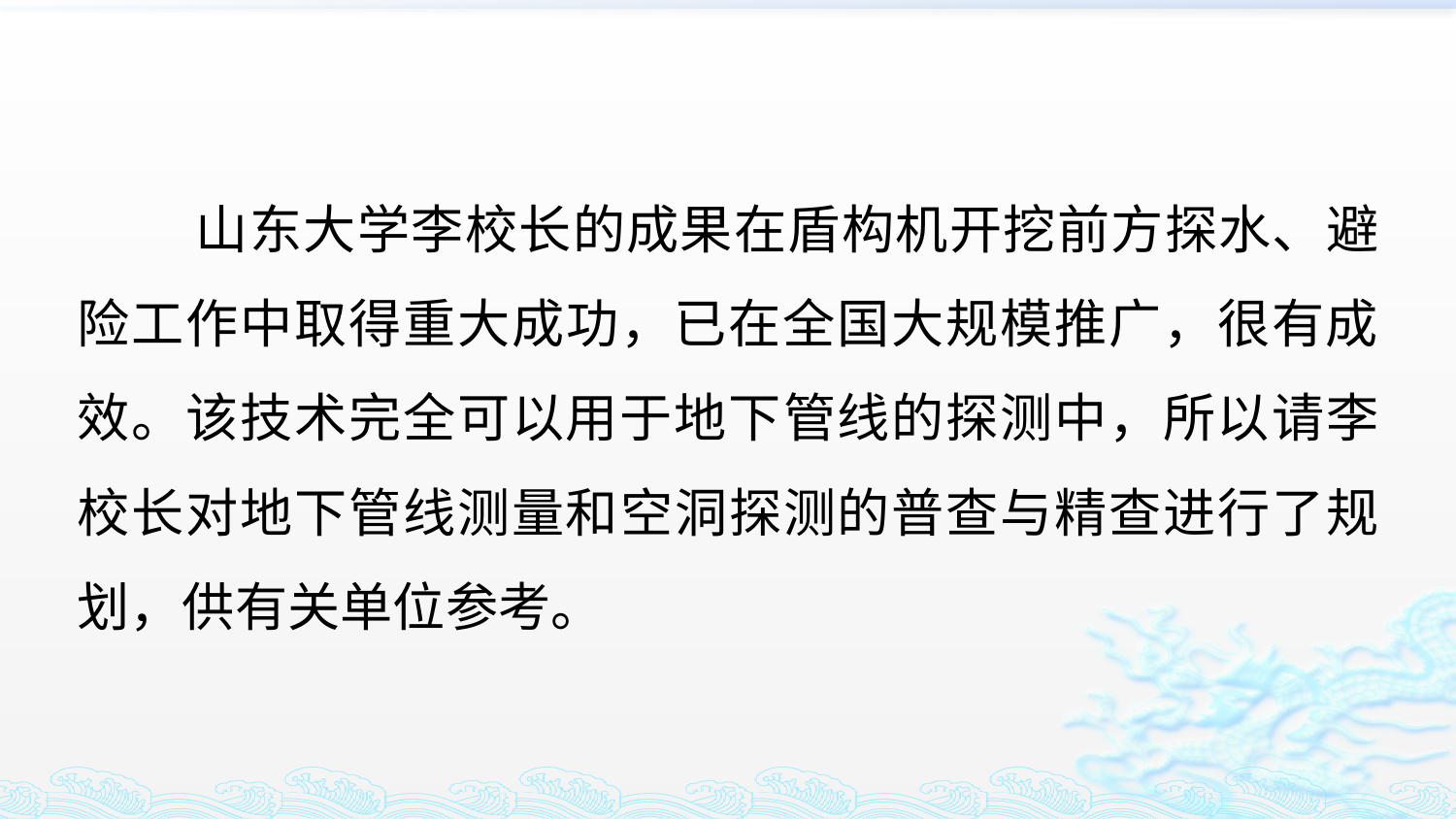

山东大学李校长的成果在盾构机开挖前方探水、避险工作中取得重大成功，已在全国大规模推广，很有成效。该技术完全可以用于地下管线的探测中，所以请李校长对地下管线测量和空洞探测的普查与精查进行了规划，供有关单位参考。